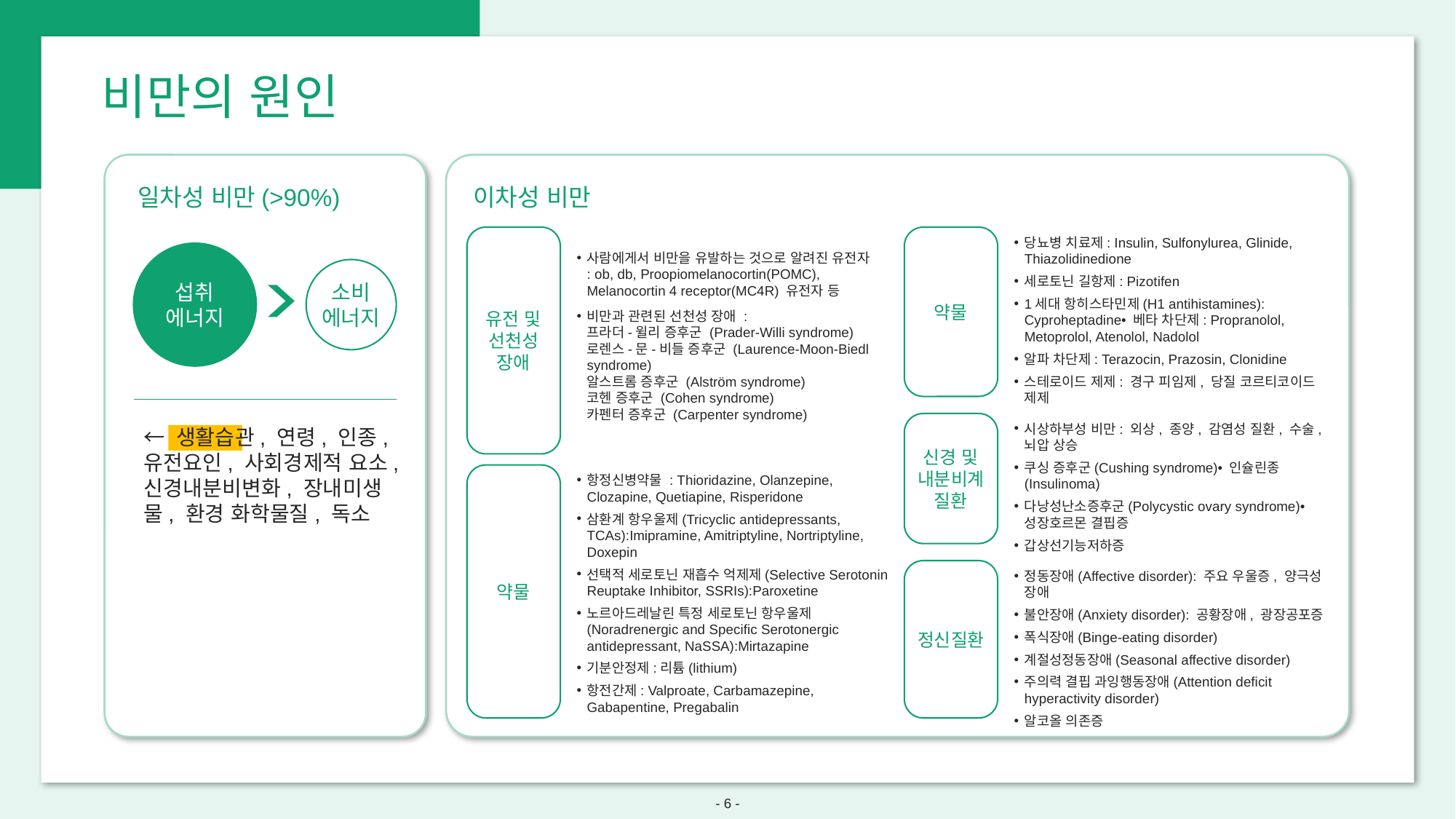

비만의 원인

일차성 비만(>90%)
섭취
에너지
소비
에너지

← 생활습관, 연령, 인종, 유전요인, 사회경제적 요소, 신경내분비변화, 장내미생물, 환경 화학물질, 독소

이차성 비만
유전 및
선천성
장애
약물
당뇨병 치료제: Insulin, Sulfonylurea, Glinide, Thiazolidinedione
세로토닌 길항제: Pizotifen
1세대 항히스타민제(H1 antihistamines): Cyproheptadine• 베타 차단제: Propranolol, Metoprolol, Atenolol, Nadolol
알파 차단제: Terazocin, Prazosin, Clonidine
스테로이드 제제: 경구 피임제, 당질 코르티코이드 제제
사람에게서 비만을 유발하는 것으로 알려진 유전자 : ob, db, Proopiomelanocortin(POMC), Melanocortin 4 receptor(MC4R) 유전자 등
비만과 관련된 선천성 장애 :
프라더-윌리 증후군 (Prader-Willi syndrome)
로렌스-문-비들 증후군 (Laurence-Moon-Biedl syndrome)
알스트롬 증후군 (Alström syndrome)
코헨 증후군 (Cohen syndrome)
카펜터 증후군 (Carpenter syndrome)
신경 및
내분비계
질환
시상하부성 비만: 외상, 종양, 감염성 질환, 수술, 뇌압 상승
쿠싱 증후군(Cushing syndrome)• 인슐린종(Insulinoma)
다낭성난소증후군(Polycystic ovary syndrome)• 성장호르몬 결핍증
갑상선기능저하증
약물
항정신병약물 : Thioridazine, Olanzepine, Clozapine, Quetiapine, Risperidone
삼환계 항우울제(Tricyclic antidepressants, TCAs):Imipramine, Amitriptyline, Nortriptyline, Doxepin
선택적 세로토닌 재흡수 억제제(Selective Serotonin Reuptake Inhibitor, SSRIs):Paroxetine
노르아드레날린 특정 세로토닌 항우울제(Noradrenergic and Specific Serotonergic antidepressant, NaSSA):Mirtazapine
기분안정제:리튬(lithium)
항전간제: Valproate, Carbamazepine, Gabapentine, Pregabalin
정신질환
정동장애(Affective disorder): 주요 우울증, 양극성 장애
불안장애(Anxiety disorder): 공황장애, 광장공포증
폭식장애(Binge-eating disorder)
계절성정동장애(Seasonal affective disorder)
주의력 결핍 과잉행동장애(Attention deficit hyperactivity disorder)
알코올 의존증